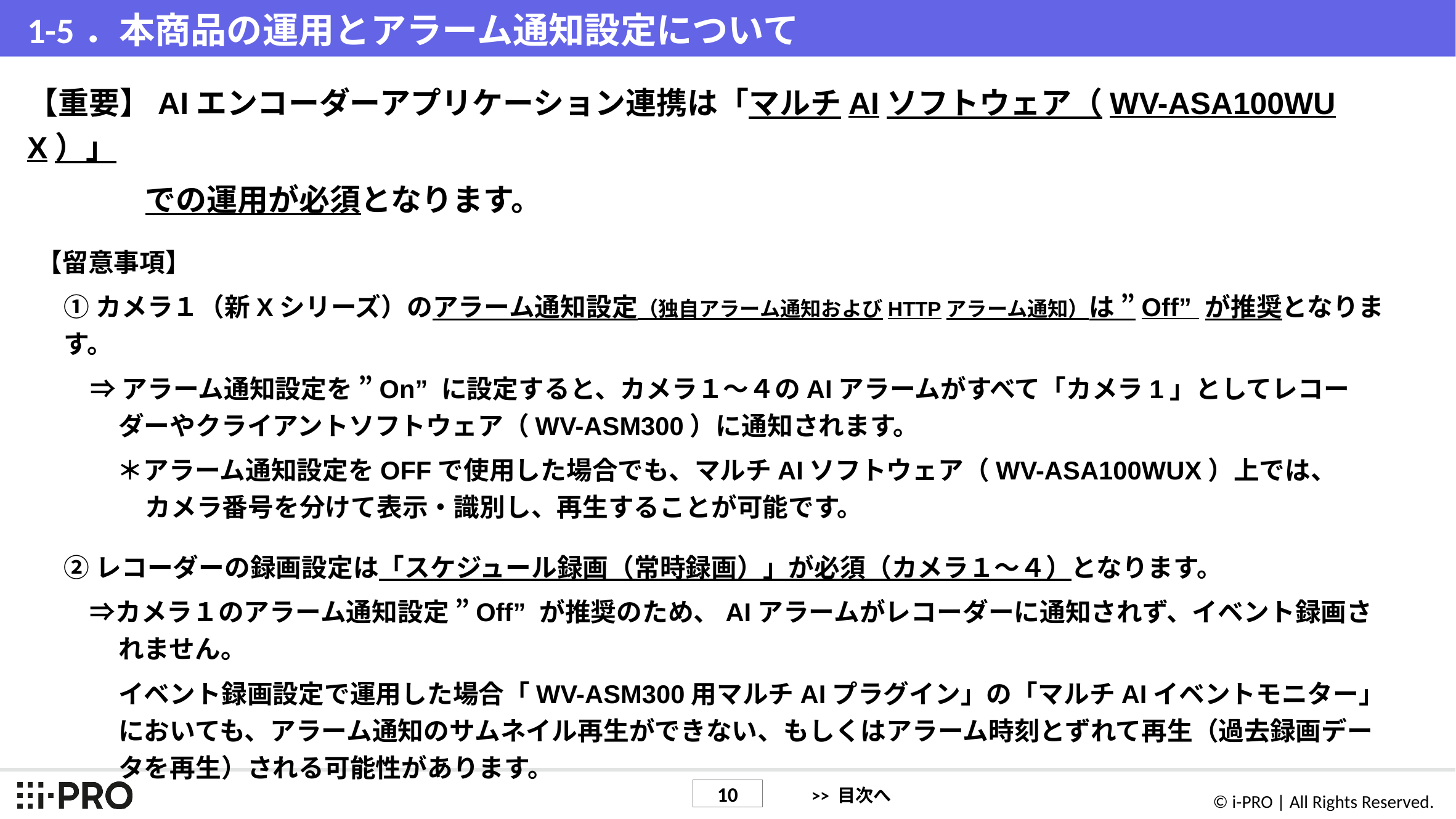

# 1-5．本商品の運用とアラーム通知設定について
【重要】AIエンコーダーアプリケーション連携は「マルチAIソフトウェア（WV-ASA100WUX）」
での運用が必須となります。
【留意事項】
①カメラ１（新Xシリーズ）のアラーム通知設定（独自アラーム通知およびHTTPアラーム通知）は ”Off” が推奨となります。
⇒アラーム通知設定を ”On” に設定すると、カメラ１～４のAIアラームがすべて「カメラ1」としてレコーダーやクライアントソフトウェア（WV-ASM300）に通知されます。
＊アラーム通知設定をOFFで使用した場合でも、マルチAIソフトウェア（WV-ASA100WUX）上では、
カメラ番号を分けて表示・識別し、再生することが可能です。
②レコーダーの録画設定は「スケジュール録画（常時録画）」が必須（カメラ１～４）となります。
　⇒カメラ１のアラーム通知設定 ”Off” が推奨のため、AIアラームがレコーダーに通知されず、イベント録画されません。
イベント録画設定で運用した場合「WV-ASM300用マルチAIプラグイン」の「マルチAIイベントモニター」においても、アラーム通知のサムネイル再生ができない、もしくはアラーム時刻とずれて再生（過去録画データを再生）される可能性があります。

>> 目次へ